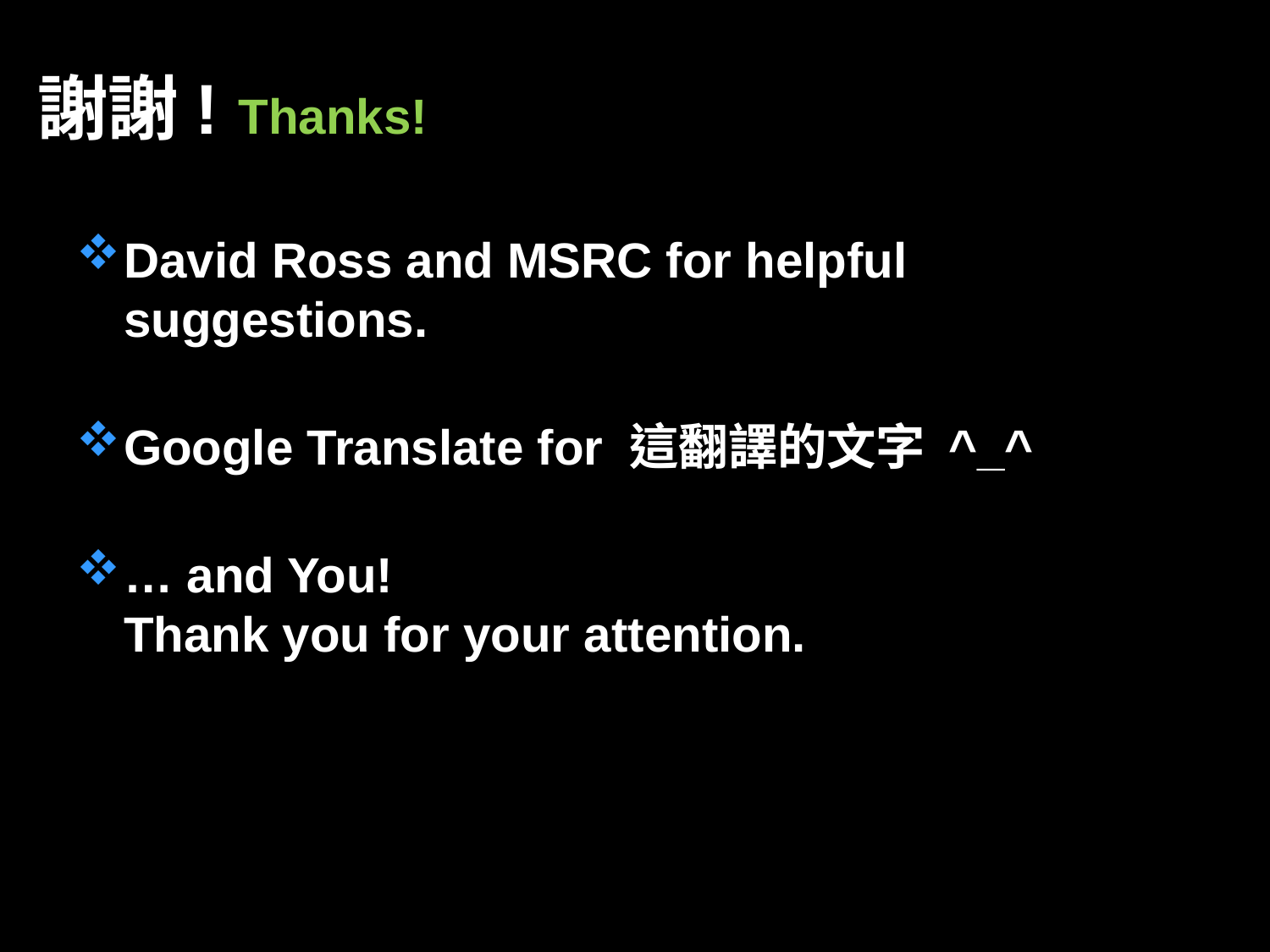

# 謝謝! Thanks!
David Ross and MSRC for helpful suggestions.
Google Translate for 這翻譯的文字 ^_^
… and You!
Thank you for your attention.